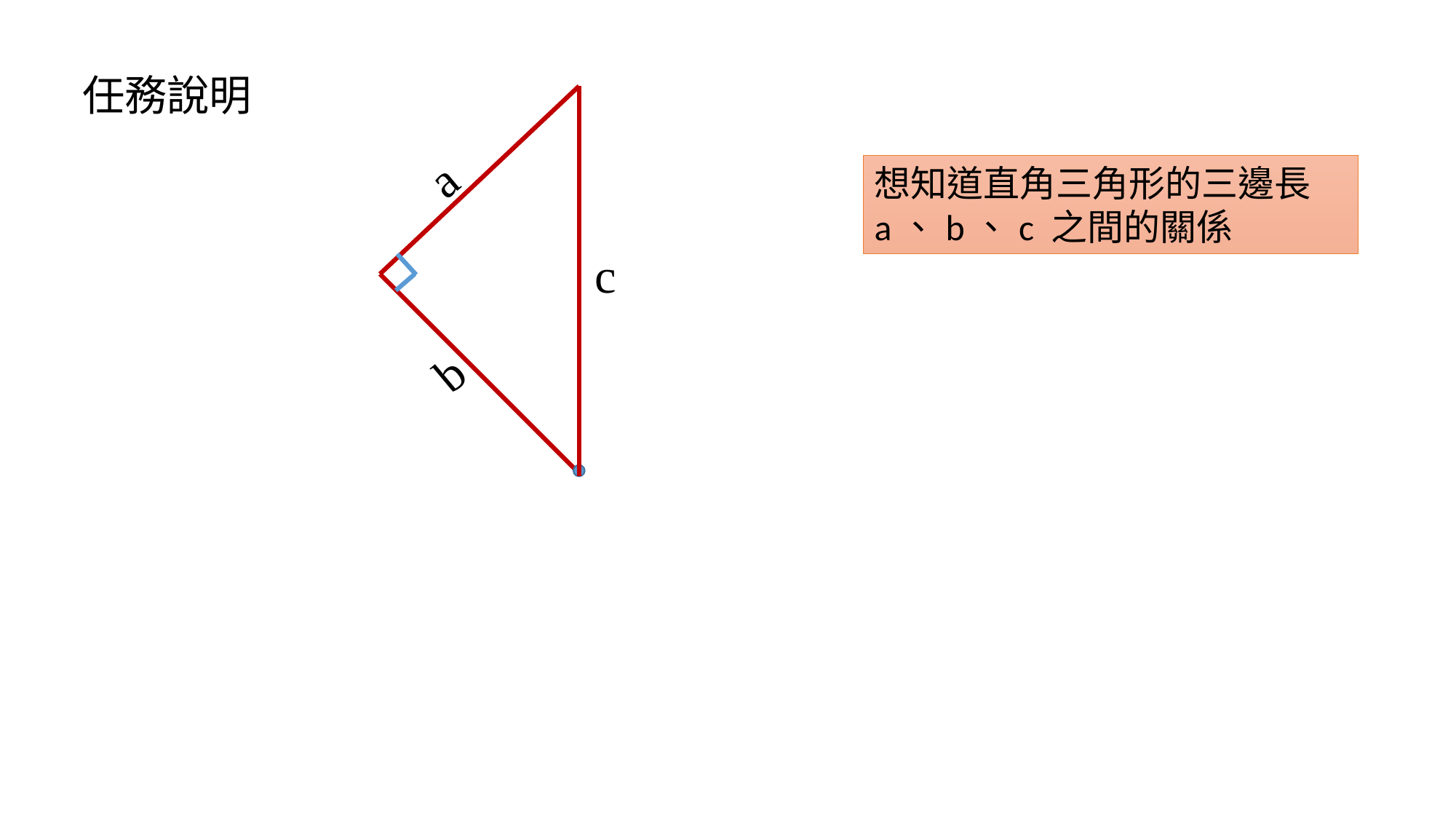

任務說明
a
c
b

想知道直角三角形的三邊長
a、b、c 之間的關係